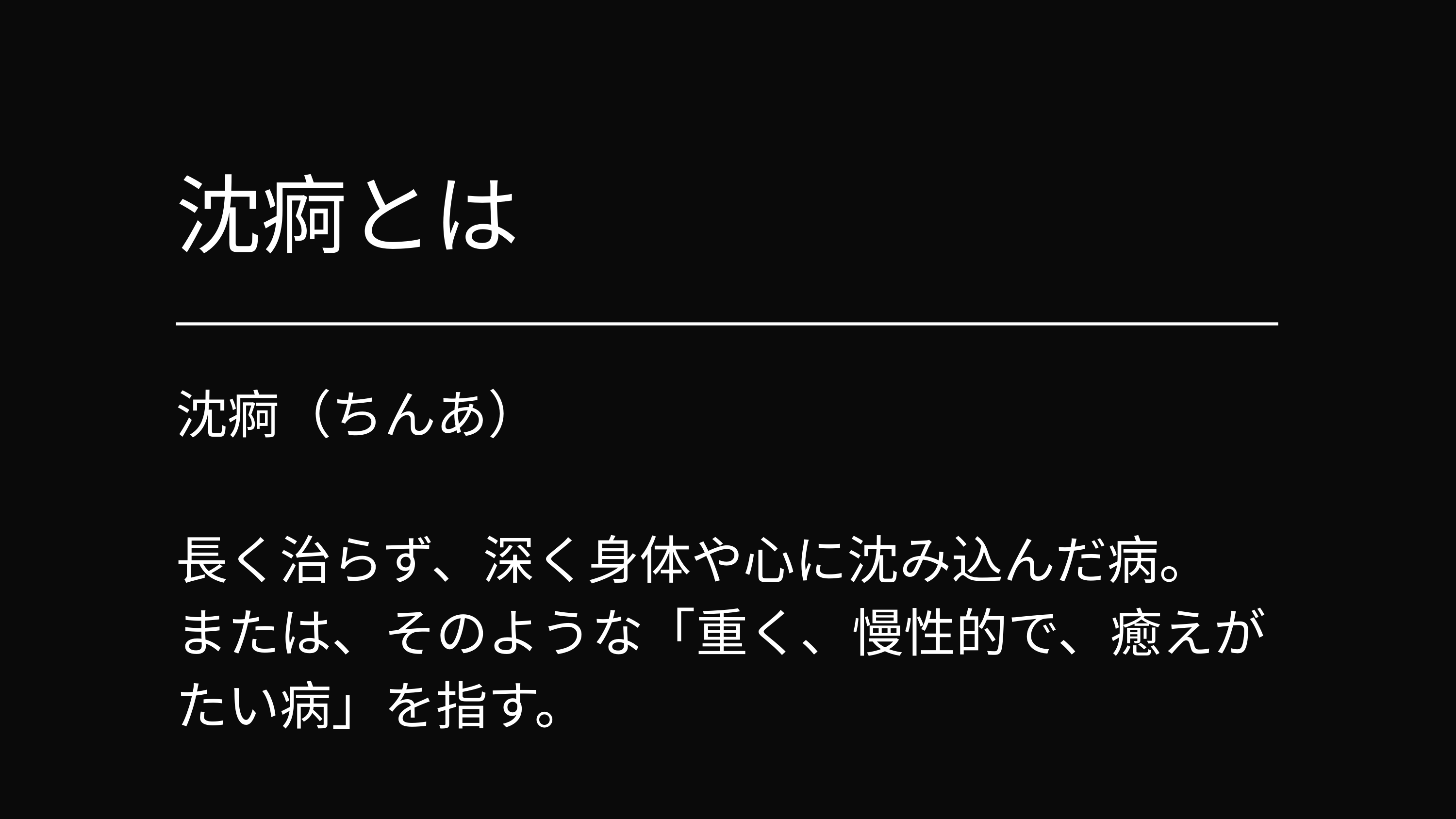

沈痾とは

沈痾（ちんあ）

長く治らず、深く身体や心に沈み込んだ病。
または、そのような「重く、慢性的で、癒えがたい病」を指す。